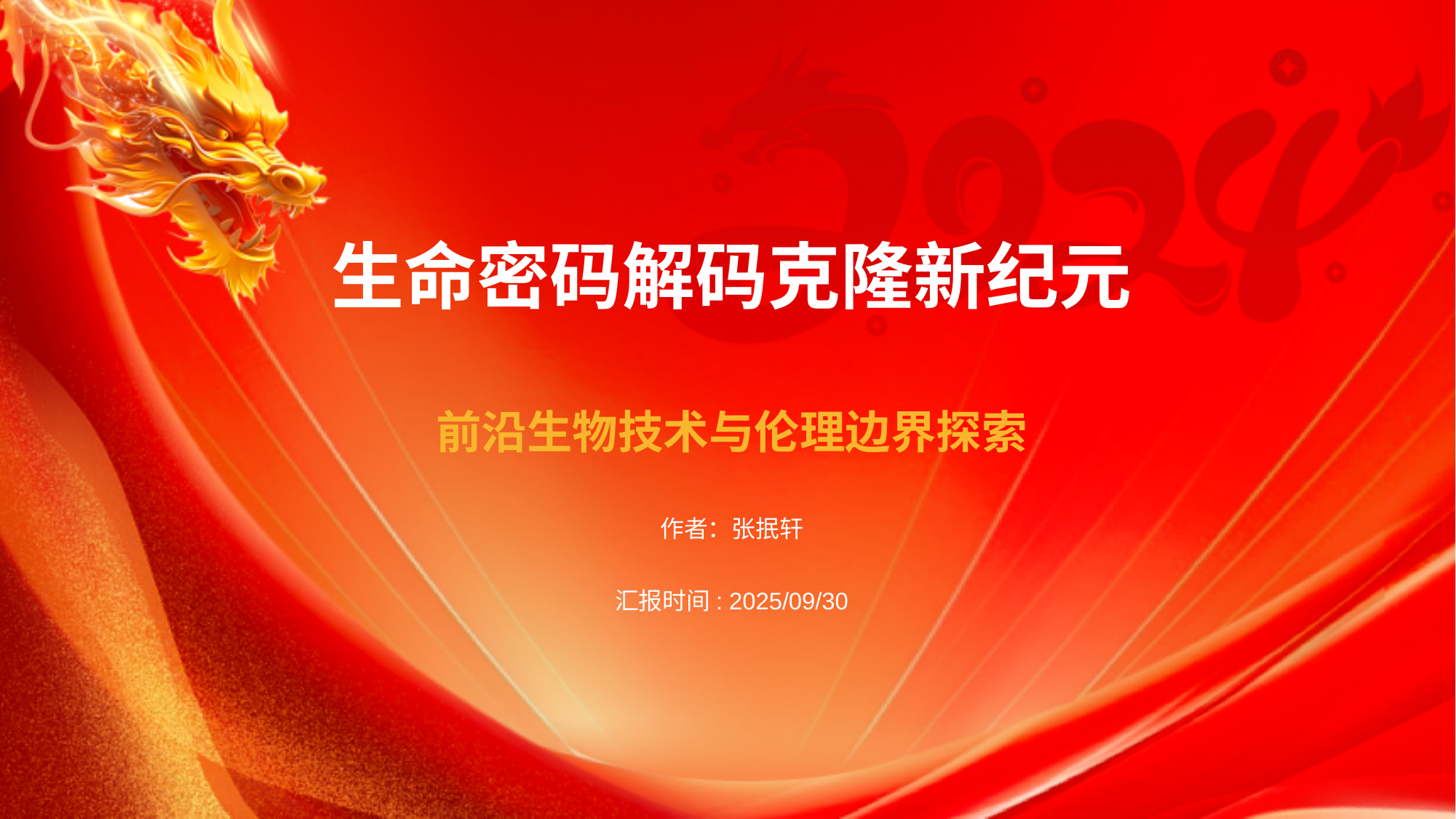

生命密码解码克隆新纪元
前沿生物技术与伦理边界探索

作者：张抿轩

汇报时间: 2025/09/30